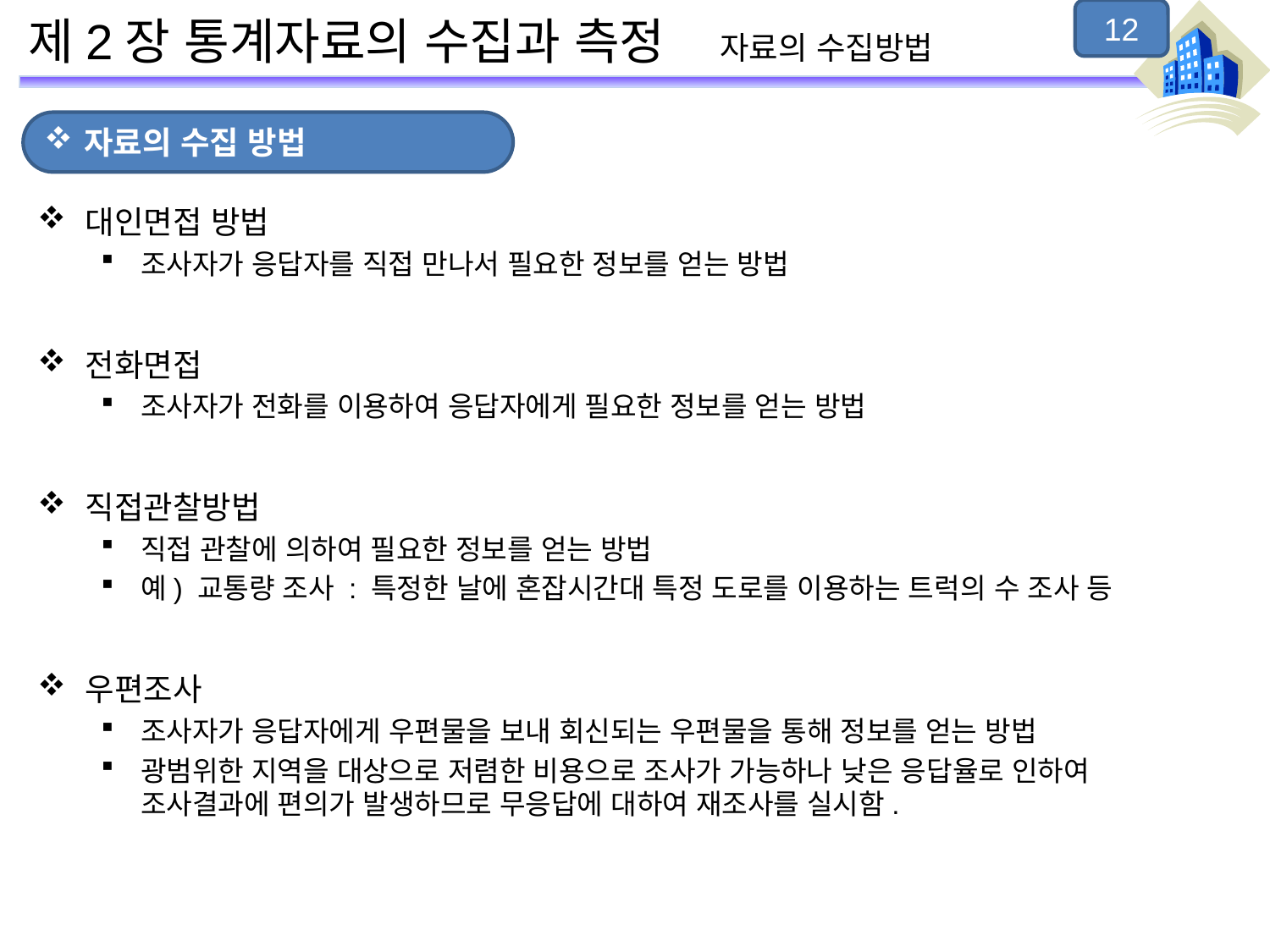

12
# 제2장 통계자료의 수집과 측정    자료의 수집방법
자료의 수집 방법
대인면접 방법
조사자가 응답자를 직접 만나서 필요한 정보를 얻는 방법

전화면접
조사자가 전화를 이용하여 응답자에게 필요한 정보를 얻는 방법

직접관찰방법
직접 관찰에 의하여 필요한 정보를 얻는 방법
예) 교통량 조사 : 특정한 날에 혼잡시간대 특정 도로를 이용하는 트럭의 수 조사 등

우편조사
조사자가 응답자에게 우편물을 보내 회신되는 우편물을 통해 정보를 얻는 방법
광범위한 지역을 대상으로 저렴한 비용으로 조사가 가능하나 낮은 응답율로 인하여 조사결과에 편의가 발생하므로 무응답에 대하여 재조사를 실시함.